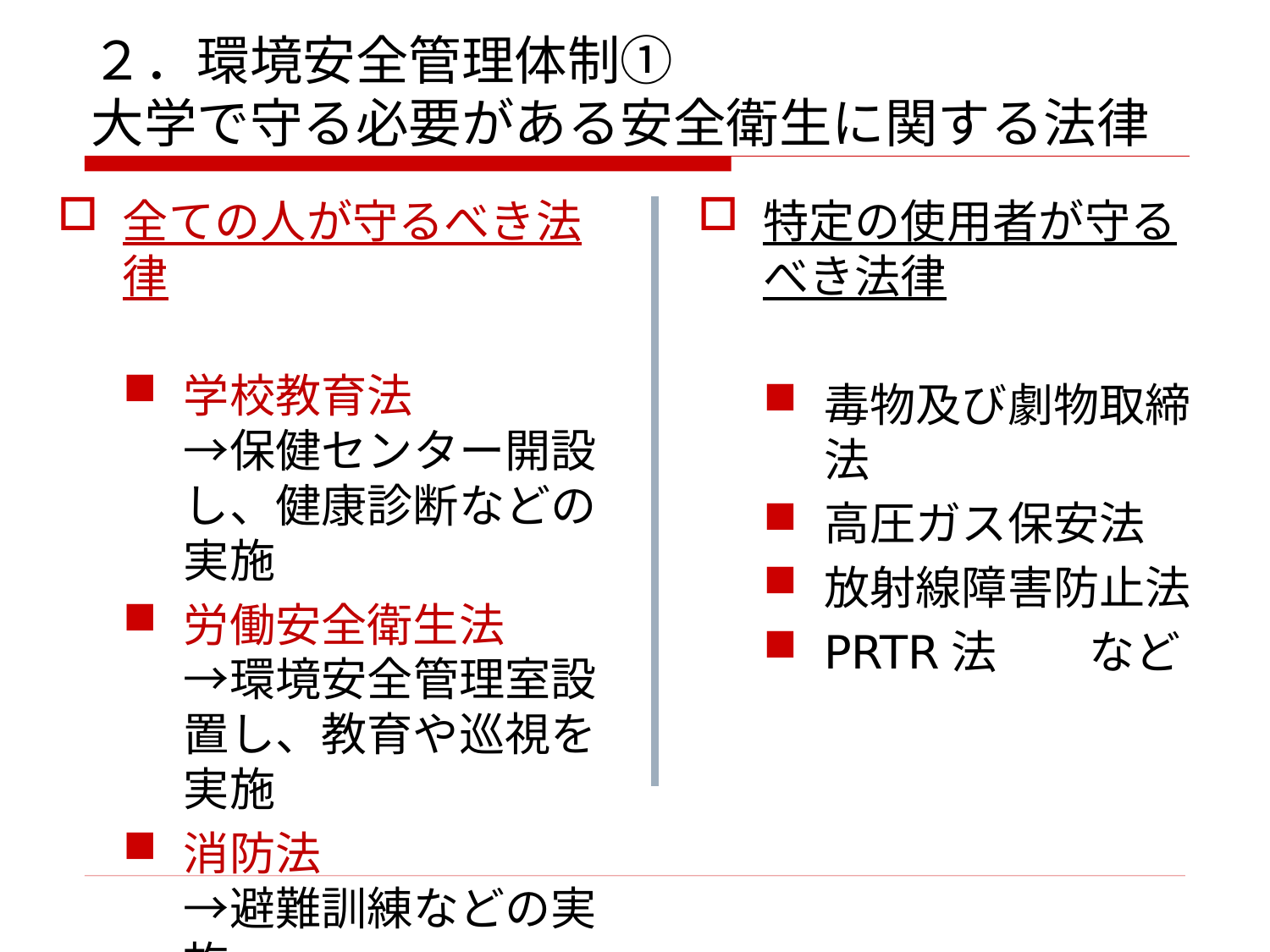

# ２．環境安全管理体制①　 大学で守る必要がある安全衛生に関する法律
全ての人が守るべき法律
学校教育法
→保健センター開設し、健康診断などの実施
労働安全衛生法
→環境安全管理室設置し、教育や巡視を実施
消防法
→避難訓練などの実施
など
特定の使用者が守るべき法律

毒物及び劇物取締法
高圧ガス保安法
放射線障害防止法
PRTR法　　など